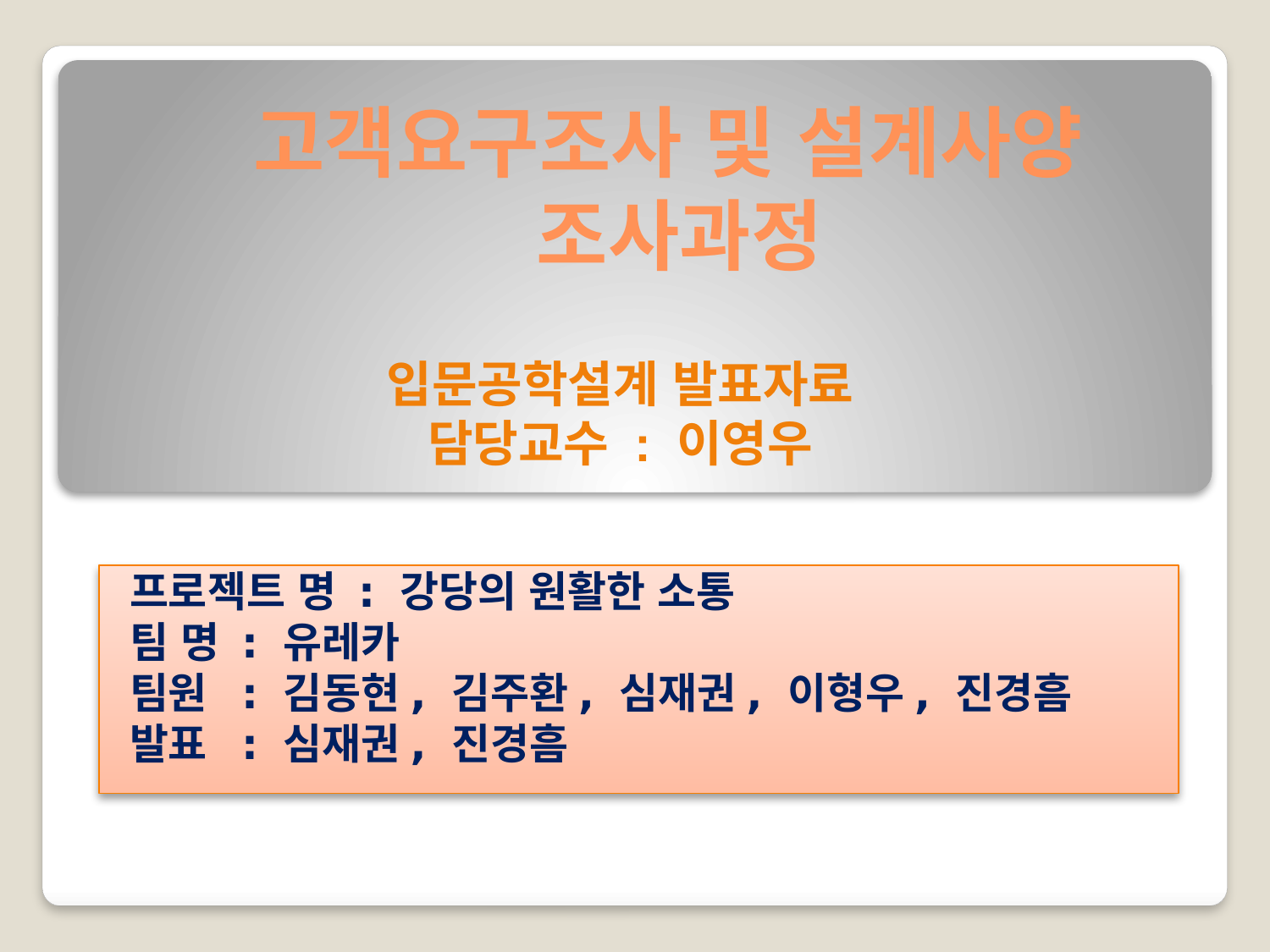

# 고객요구조사 및 설계사양 조사과정
입문공학설계 발표자료
담당교수 : 이영우
프로젝트 명 : 강당의 원활한 소통
팀 명 : 유레카
팀원  : 김동현, 김주환, 심재권, 이형우, 진경흠
발표  : 심재권, 진경흠